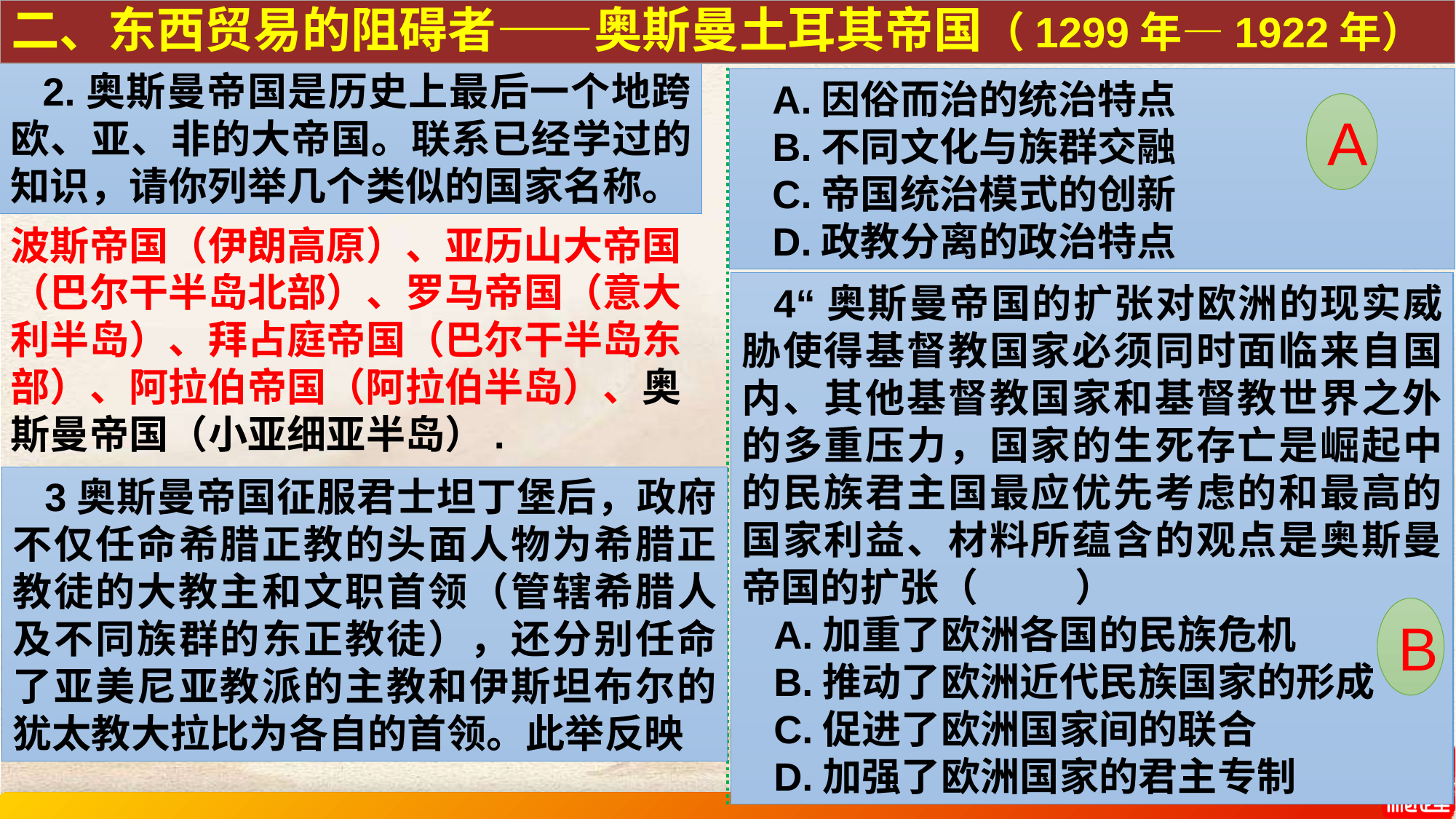

二、东西贸易的阻碍者——奥斯曼土耳其帝国（1299年—1922年）
2.奥斯曼帝国是历史上最后一个地跨欧、亚、非的大帝国。联系已经学过的知识，请你列举几个类似的国家名称。
A.因俗而治的统治特点
B.不同文化与族群交融
C.帝国统治模式的创新
D.政教分离的政治特点
A
波斯帝国（伊朗高原）、亚历山大帝国（巴尔干半岛北部）、罗马帝国（意大利半岛）、拜占庭帝国（巴尔干半岛东部）、阿拉伯帝国（阿拉伯半岛）、奥斯曼帝国（小亚细亚半岛）.
4“奥斯曼帝国的扩张对欧洲的现实威胁使得基督教国家必须同时面临来自国内、其他基督教国家和基督教世界之外的多重压力，国家的生死存亡是崛起中的民族君主国最应优先考虑的和最高的国家利益、材料所蕴含的观点是奥斯曼帝国的扩张（　  　）
A.加重了欧洲各国的民族危机
B.推动了欧洲近代民族国家的形成
C.促进了欧洲国家间的联合
D.加强了欧洲国家的君主专制
3奥斯曼帝国征服君士坦丁堡后，政府不仅任命希腊正教的头面人物为希腊正教徒的大教主和文职首领（管辖希腊人及不同族群的东正教徒），还分别任命了亚美尼亚教派的主教和伊斯坦布尔的犹太教大拉比为各自的首领。此举反映
B